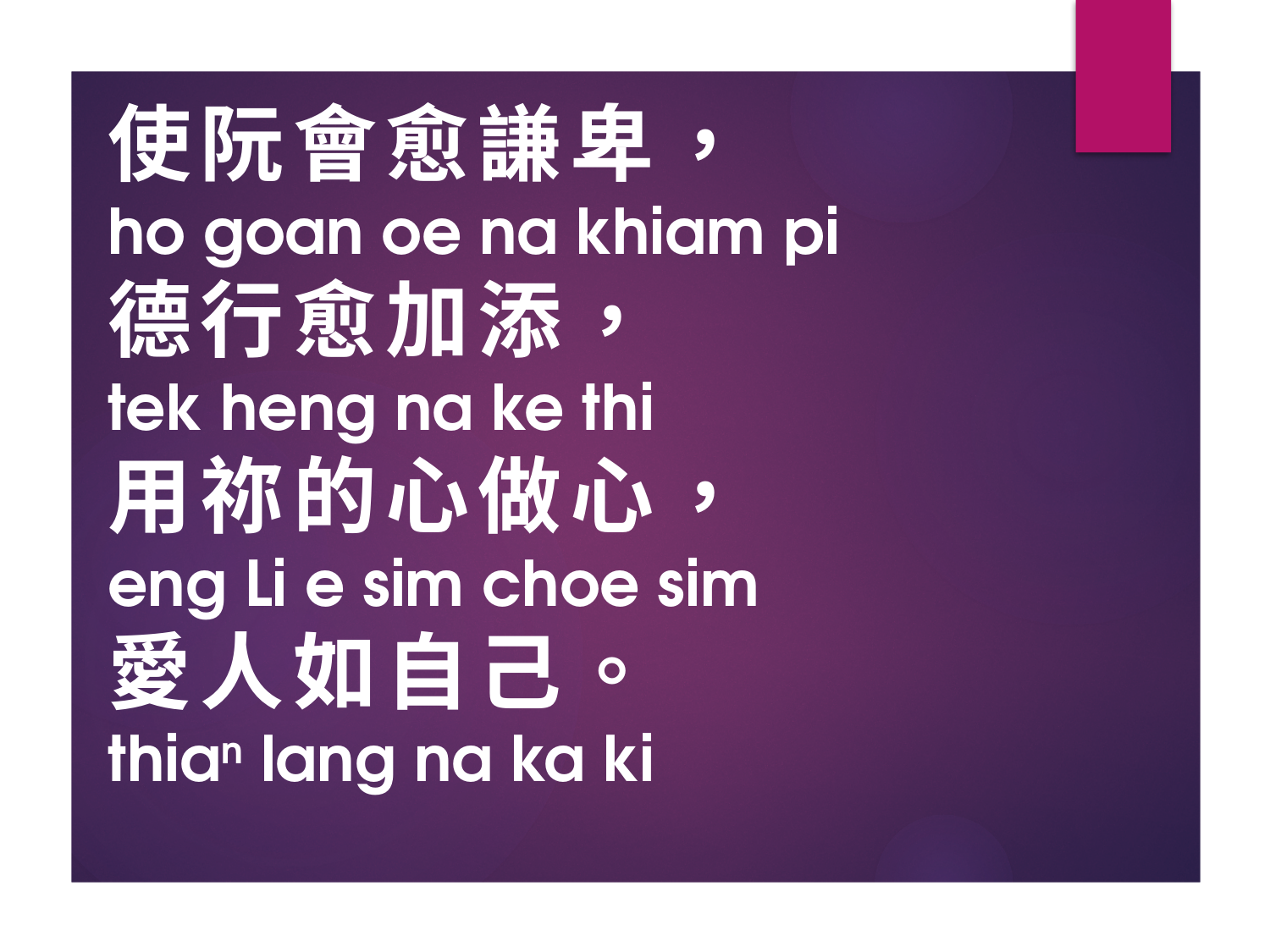

# 使阮會愈謙卑， ho goan oe na khiam pi 德行愈加添， tek heng na ke thi 用祢的心做心， eng Li e sim choe sim 愛人如自己。 thian lang na ka ki